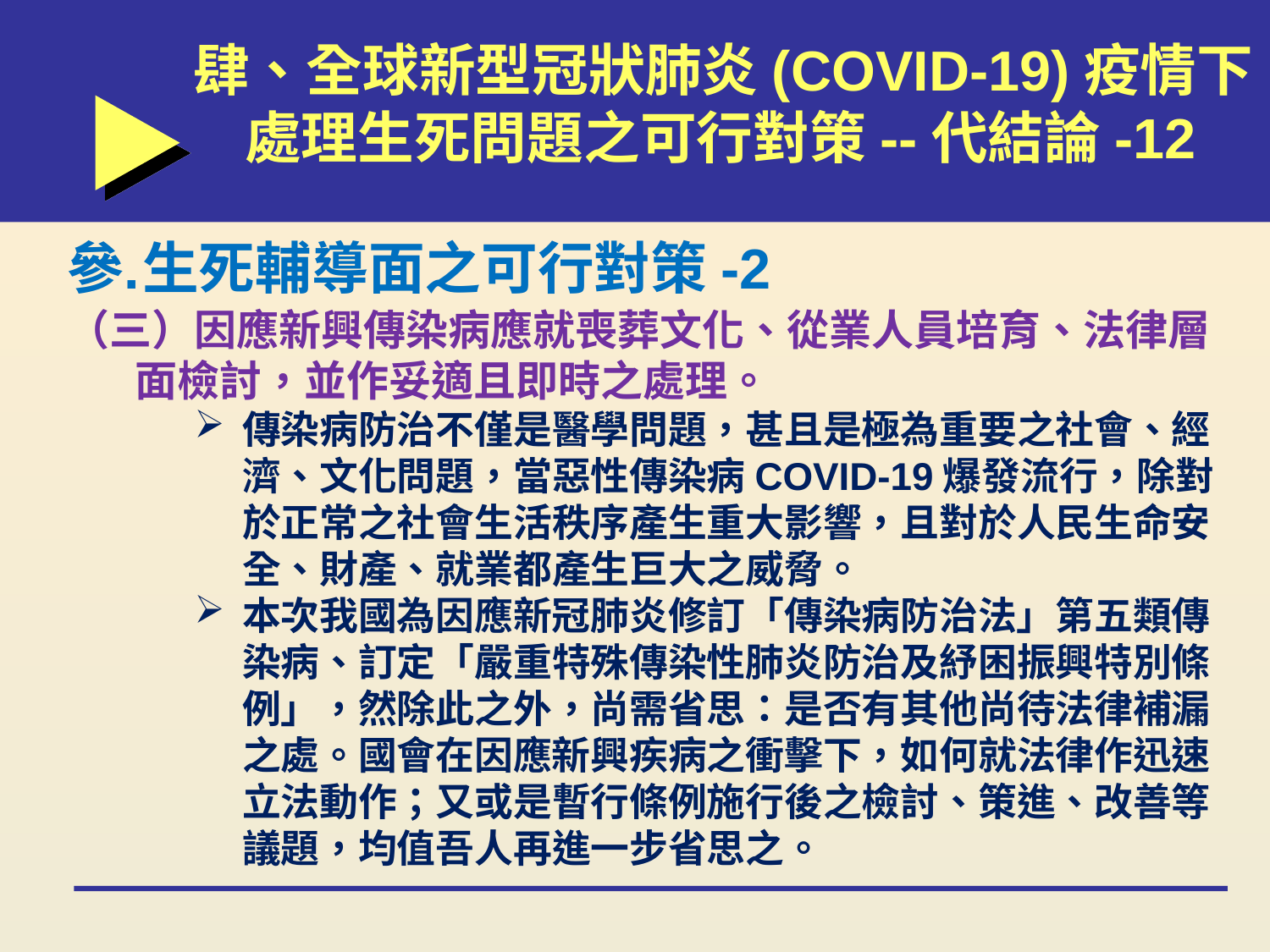

肆、全球新型冠狀肺炎(COVID-19)疫情下
    處理生死問題之可行對策--代結論-12
生死輔導面之可行對策-2
（三）因應新興傳染病應就喪葬文化、從業人員培育、法律層
      面檢討，並作妥適且即時之處理。
傳染病防治不僅是醫學問題，甚且是極為重要之社會、經濟、文化問題，當惡性傳染病COVID-19爆發流行，除對於正常之社會生活秩序產生重大影響，且對於人民生命安全、財產、就業都產生巨大之威脅。
本次我國為因應新冠肺炎修訂「傳染病防治法」第五類傳染病、訂定「嚴重特殊傳染性肺炎防治及紓困振興特別條例」，然除此之外，尚需省思：是否有其他尚待法律補漏之處。國會在因應新興疾病之衝擊下，如何就法律作迅速立法動作；又或是暫行條例施行後之檢討、策進、改善等議題，均值吾人再進一步省思之。